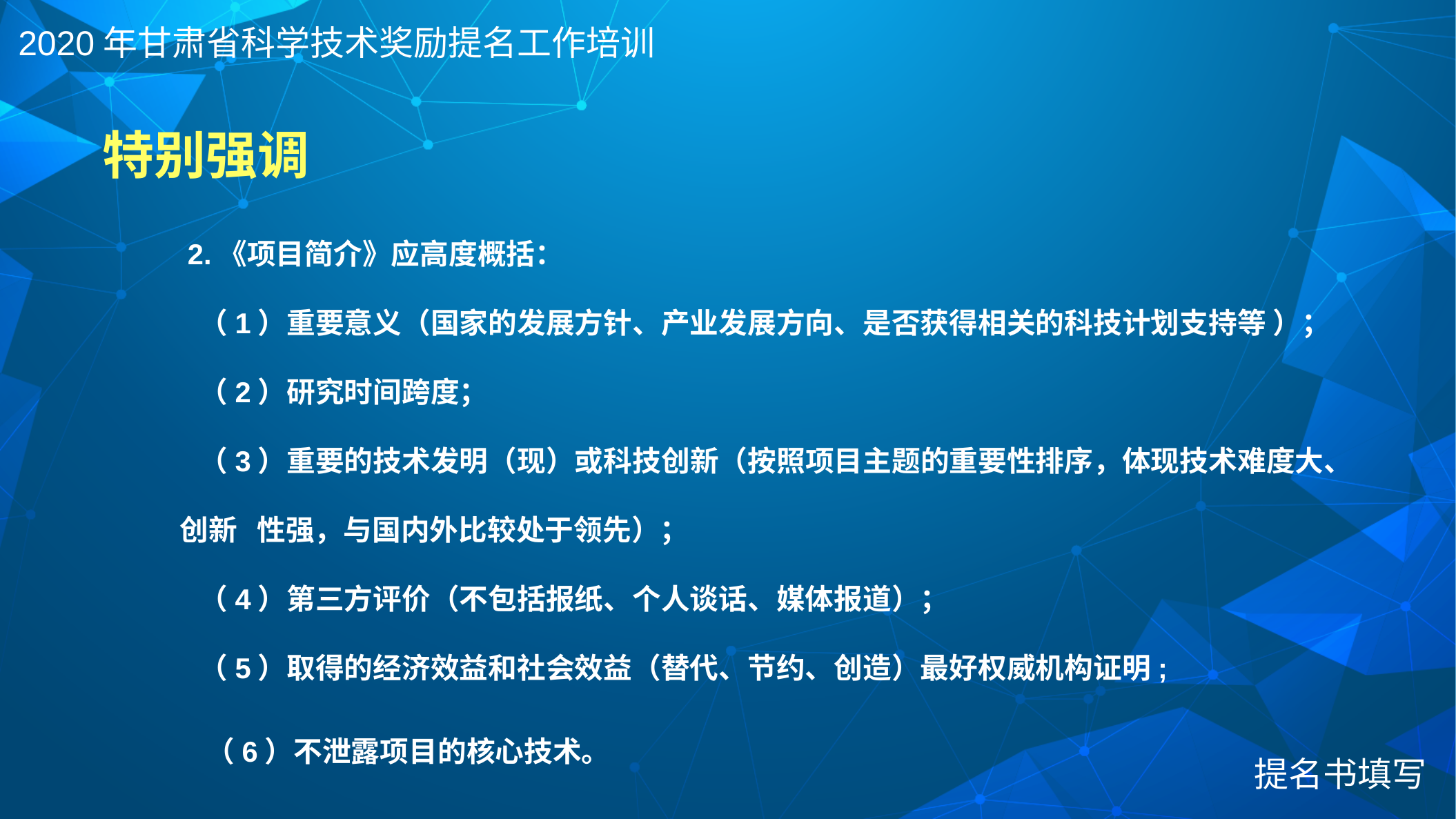

2020年甘肃省科学技术奖励提名工作培训
# 特别强调

 2.《项目简介》应高度概括：
   （1）重要意义（国家的发展方针、产业发展方向、是否获得相关的科技计划支持等 ）；
   （2）研究时间跨度；
   （3）重要的技术发明（现）或科技创新（按照项目主题的重要性排序，体现技术难度大、创新   性强，与国内外比较处于领先）；
   （4）第三方评价（不包括报纸、个人谈话、媒体报道）；
   （5）取得的经济效益和社会效益（替代、节约、创造）最好权威机构证明;
   （6）不泄露项目的核心技术。

提名书填写